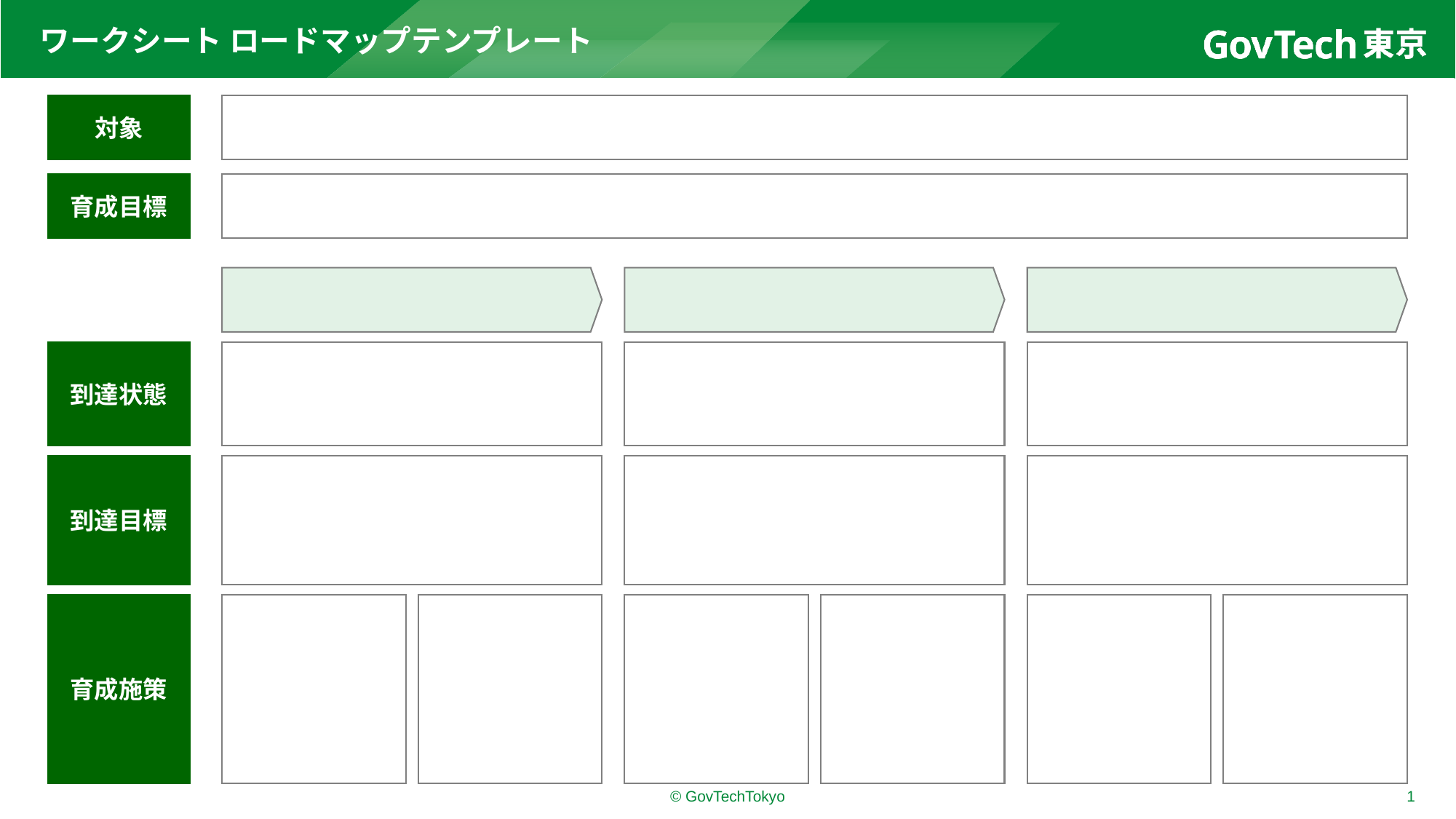

# ワークシート ロードマップテンプレート
対象

育成目標

到達状態

到達目標

育成施策